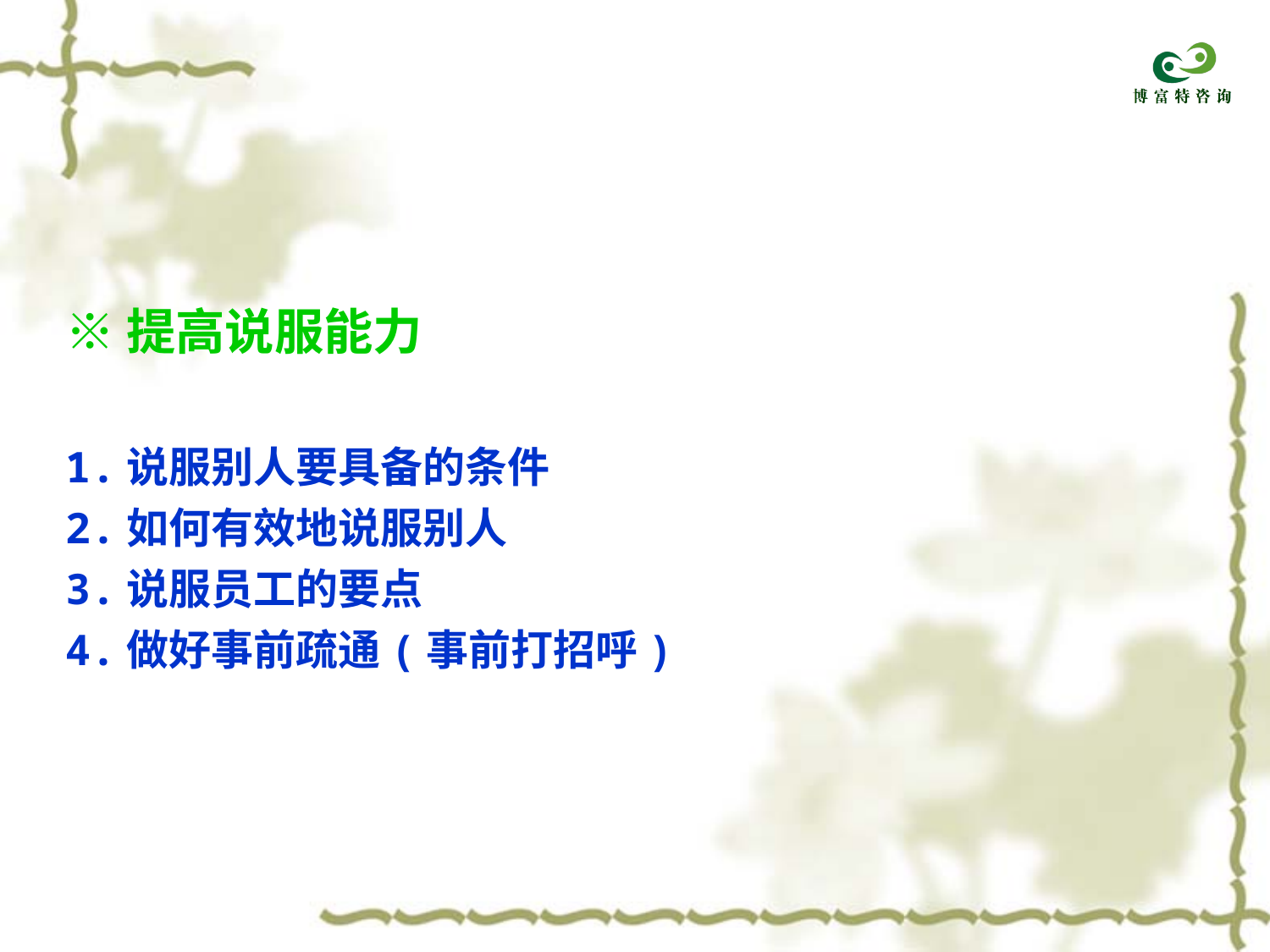

※提高说服能力

1.说服别人要具备的条件
2.如何有效地说服别人
3.说服员工的要点
4.做好事前疏通(事前打招呼)